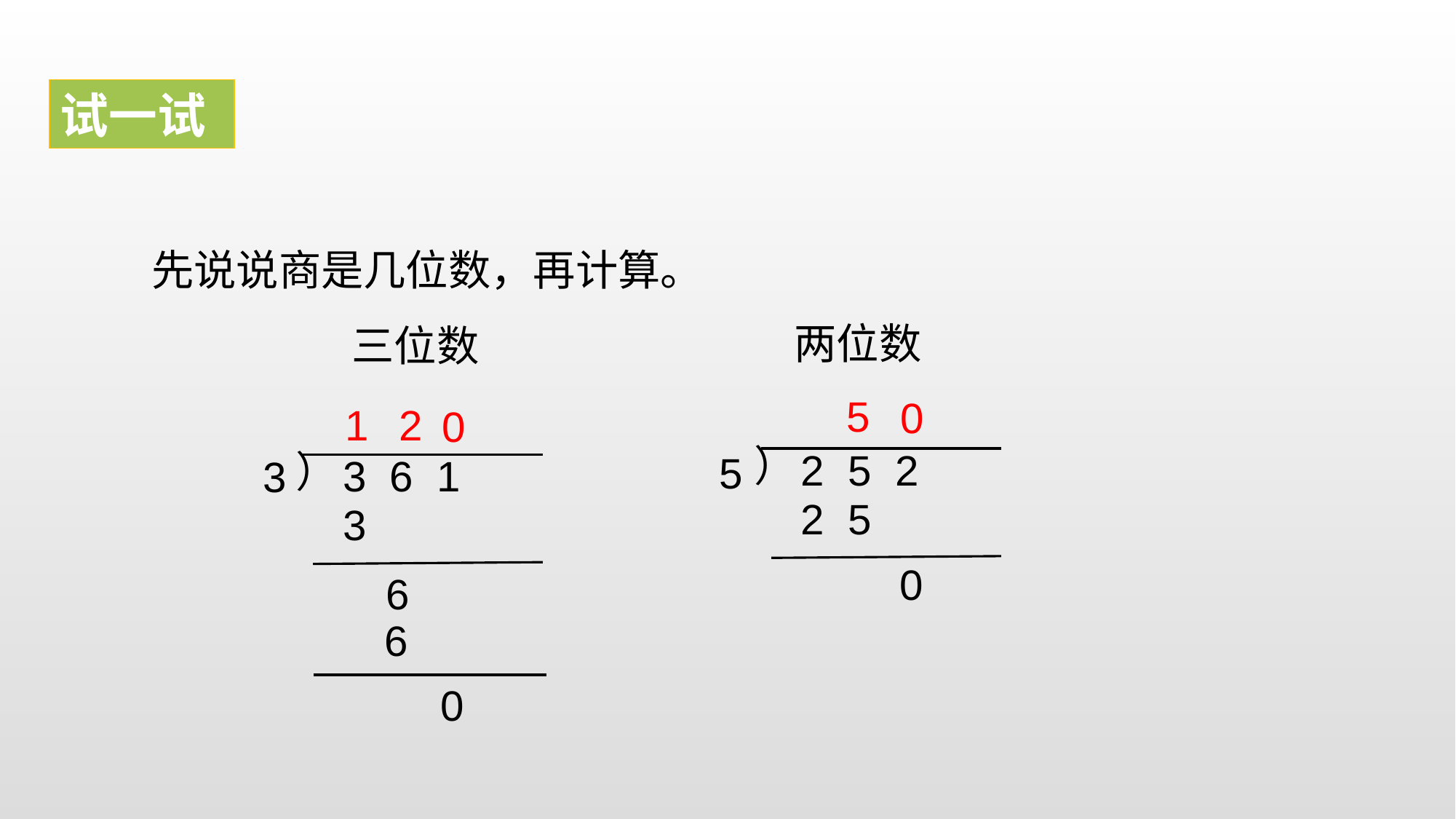

试一试
先说说商是几位数，再计算。
两位数
三位数
5
0
1
2
0
）
2  5  2
）
5
3  6  1
3
2  5
3
0
6
6
0